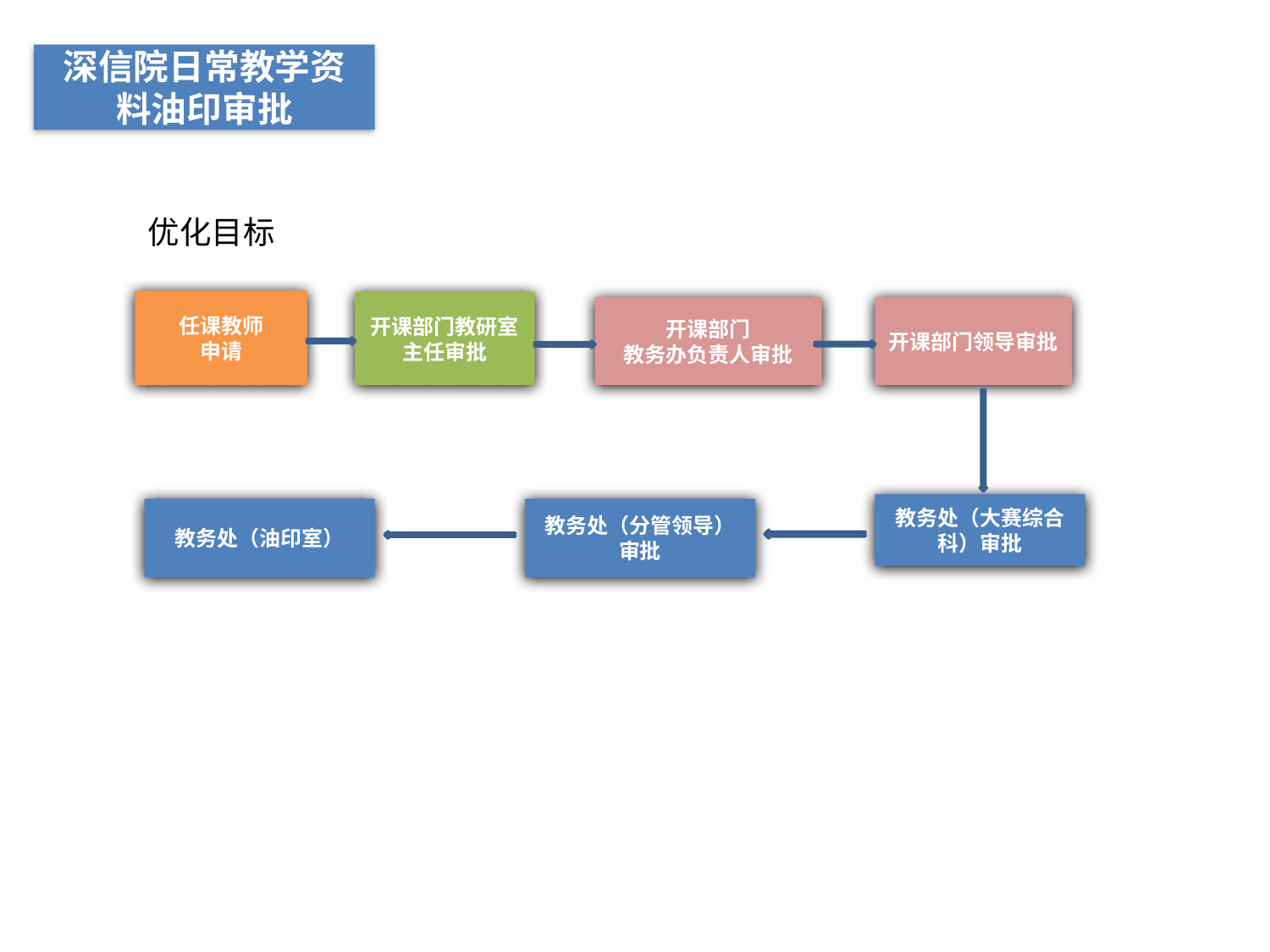

深信院日常教学资料油印审批
优化目标
任课教师
申请
开课部门教研室主任审批
开课部门
教务办负责人审批
开课部门领导审批

教务处（大赛综合科）审批
教务处（油印室）
教务处（分管领导）
审批